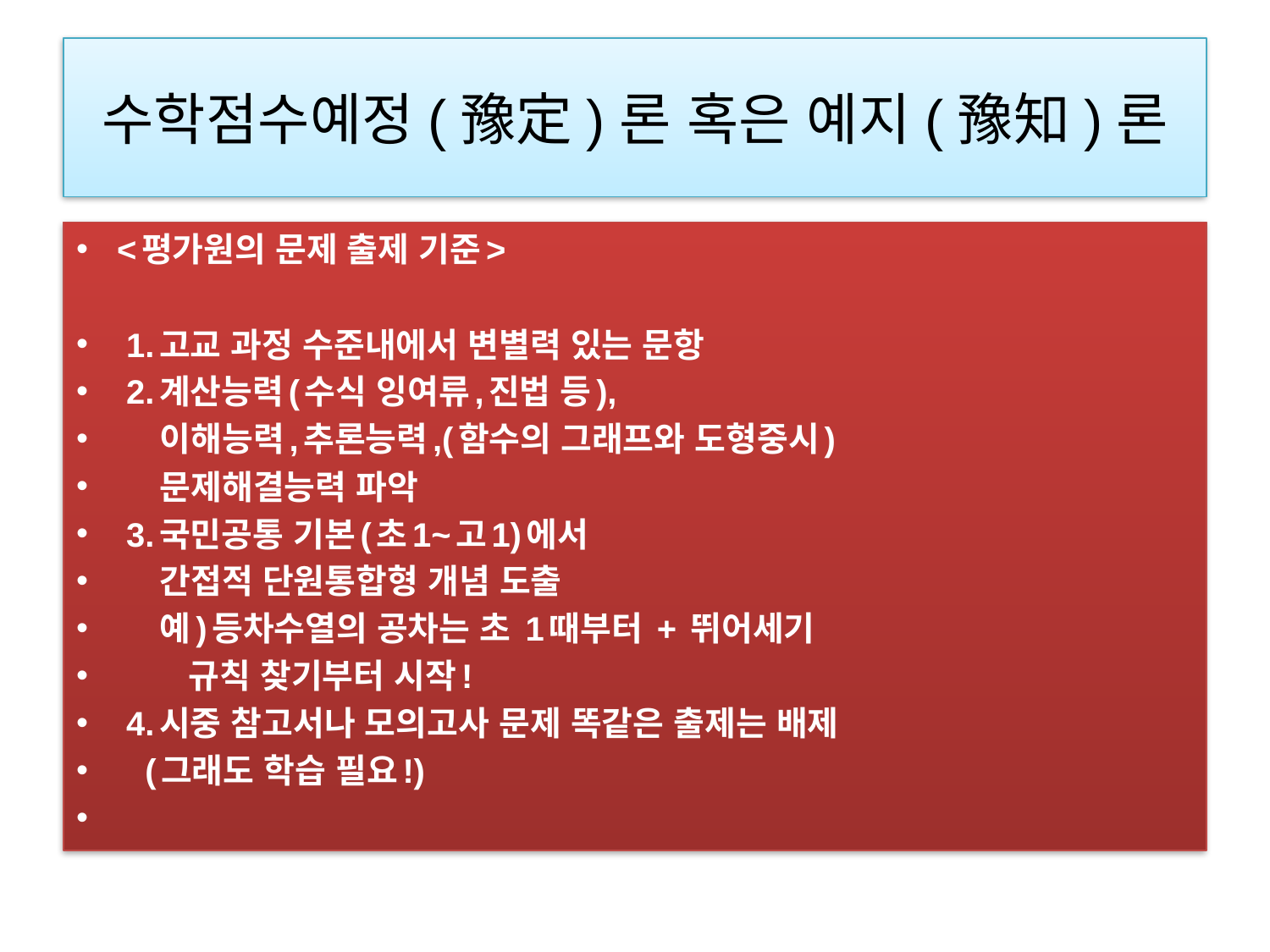

# 수학점수예정(豫定)론 혹은 예지(豫知)론
<평가원의 문제 출제 기준>

 1.고교 과정 수준내에서 변별력 있는 문항
 2.계산능력(수식 잉여류,진법 등),
    이해능력,추론능력,(함수의 그래프와 도형중시)
    문제해결능력 파악
 3.국민공통 기본(초1~고1)에서
    간접적 단원통합형 개념 도출
    예)등차수열의 공차는 초 1때부터 + 뛰어세기
       규칙 찾기부터 시작!
 4.시중 참고서나 모의고사 문제 똑같은 출제는 배제
   (그래도 학습 필요!)